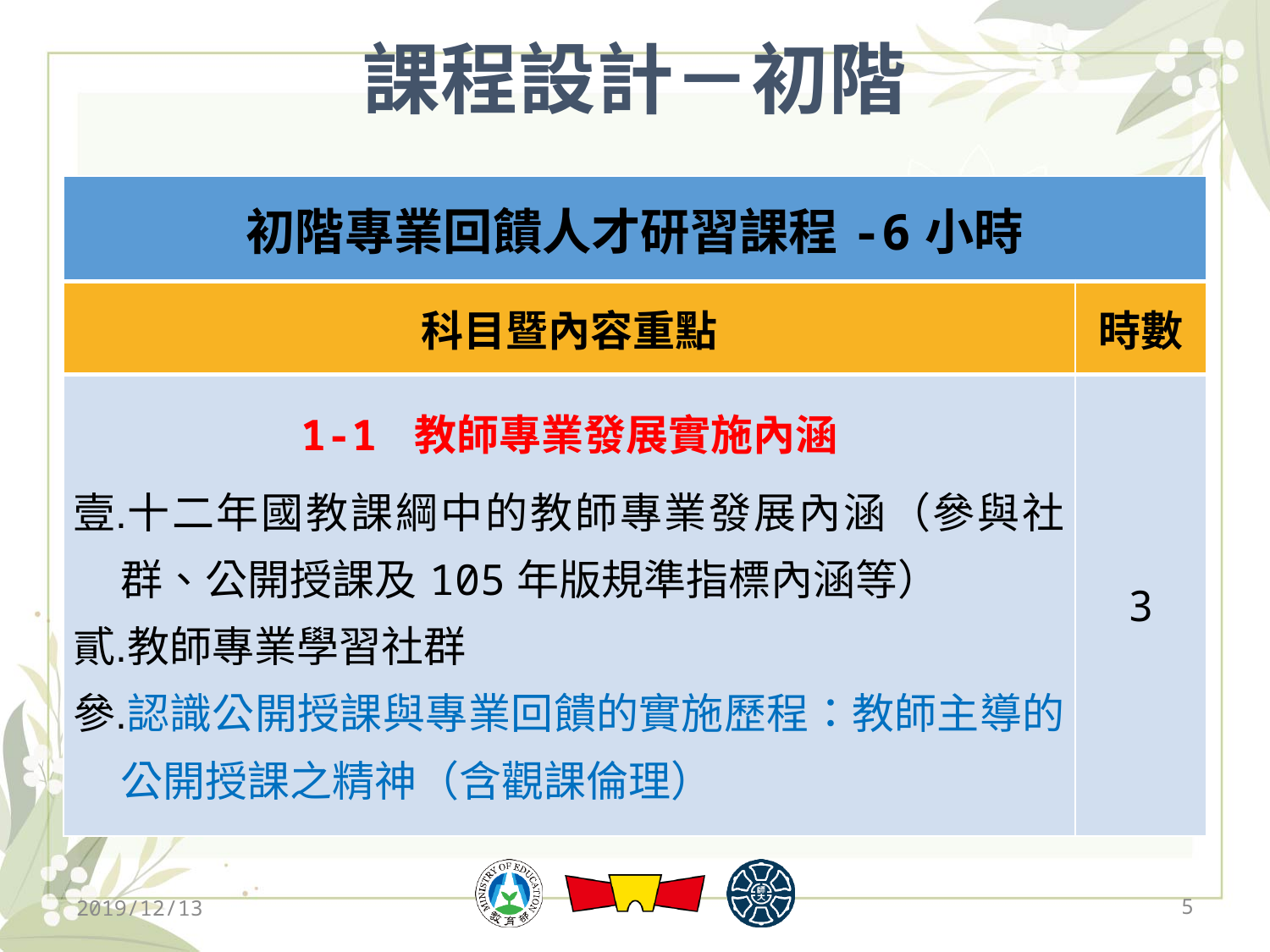

# 課程設計－初階
| 初階專業回饋人才研習課程-6小時 |  |
| --- | --- |
| 科目暨內容重點 | 時數 |
| 1-1 教師專業發展實施內涵 十二年國教課綱中的教師專業發展內涵（參與社群、公開授課及105年版規準指標內涵等） 教師專業學習社群 認識公開授課與專業回饋的實施歷程：教師主導的公開授課之精神（含觀課倫理） | 3 |
2019/12/13
5